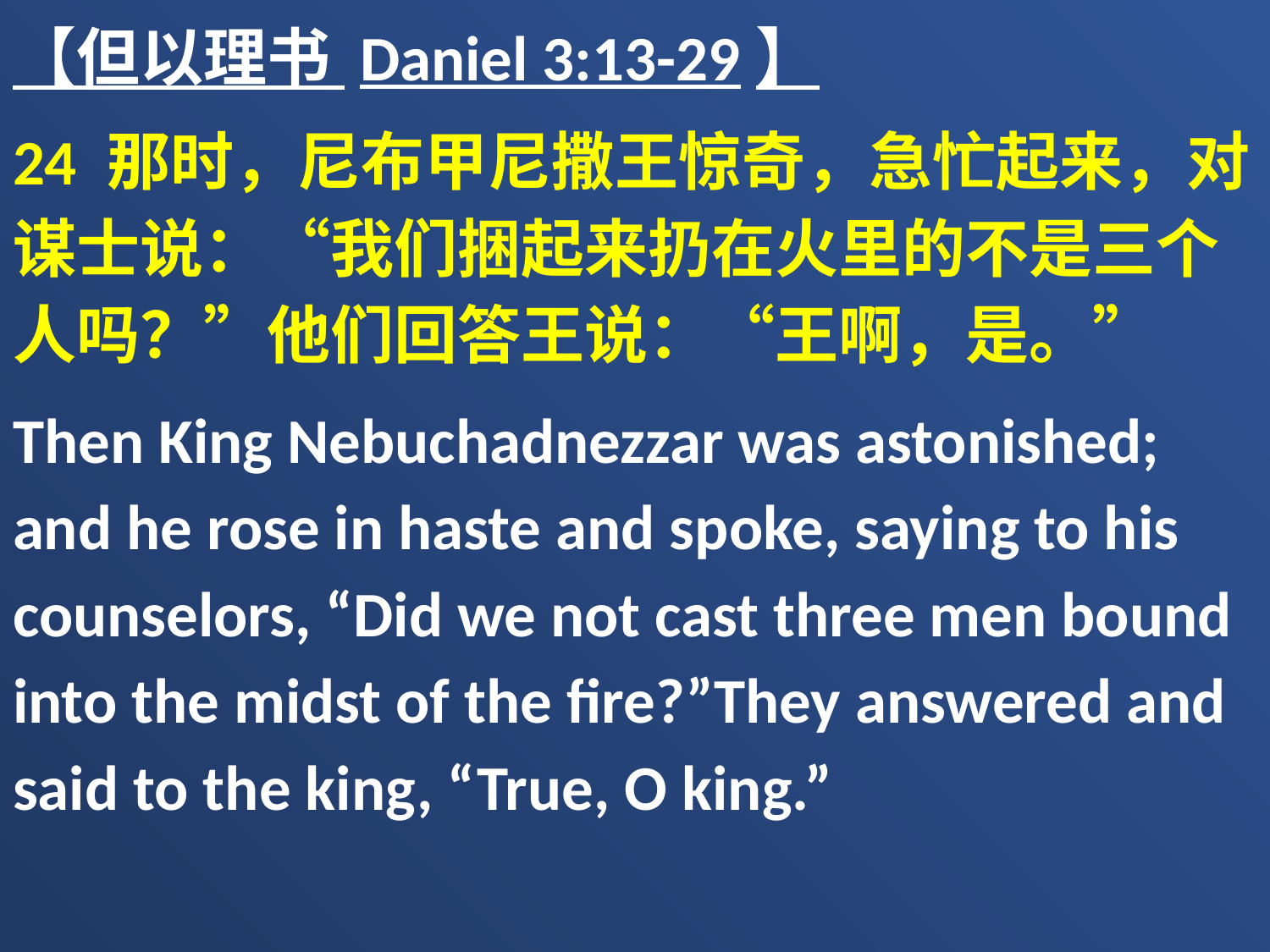

【但以理书 Daniel 3:13-29】
24 那时，尼布甲尼撒王惊奇，急忙起来，对谋士说：“我们捆起来扔在火里的不是三个人吗？”他们回答王说：“王啊，是。”
Then King Nebuchadnezzar was astonished; and he rose in haste and spoke, saying to his counselors, “Did we not cast three men bound into the midst of the fire?”They answered and said to the king, “True, O king.”